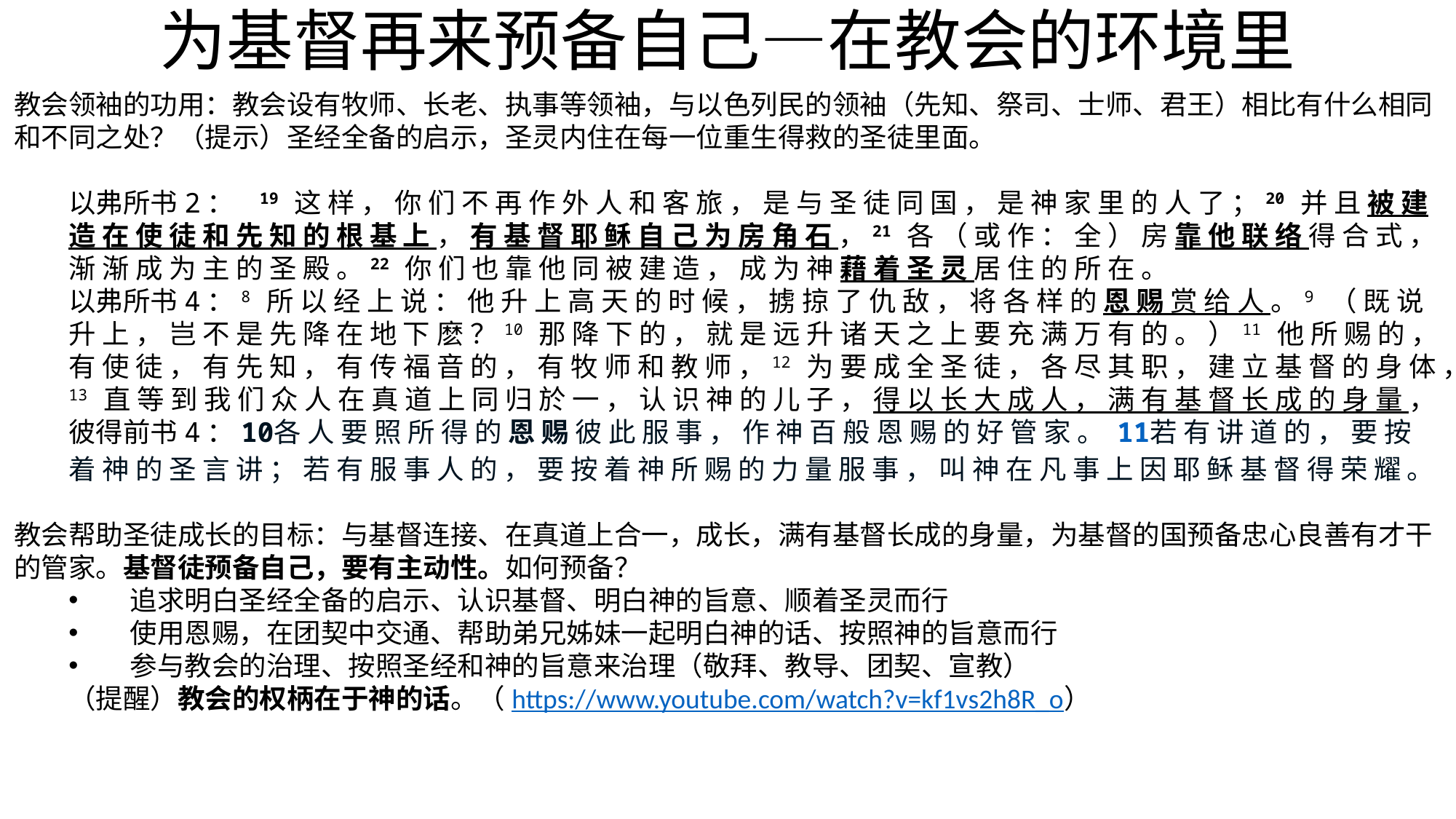

# 为基督再来预备自己—在教会的环境里
教会领袖的功用：教会设有牧师、长老、执事等领袖，与以色列民的领袖（先知、祭司、士师、君王）相比有什么相同和不同之处？（提示）圣经全备的启示，圣灵内住在每一位重生得救的圣徒里面。

以弗所书2：   19 这 样 ， 你 们 不 再 作 外 人 和 客 旅 ， 是 与 圣 徒 同 国 ， 是 神 家 里 的 人 了 ；20 并 且 被 建 造 在 使 徒 和 先 知 的 根 基 上 ， 有 基 督 耶 稣 自 己 为 房 角 石 ，21 各 （ 或 作 ： 全 ） 房 靠 他 联 络 得 合 式 ， 渐 渐 成 为 主 的 圣 殿 。22 你 们 也 靠 他 同 被 建 造 ， 成 为 神 藉 着 圣 灵 居 住 的 所 在 。
以弗所书4：8 所 以 经 上 说 ： 他 升 上 高 天 的 时 候 ， 掳 掠 了 仇 敌 ， 将 各 样 的 恩 赐 赏 给 人 。9 （ 既 说 升 上 ， 岂 不 是 先 降 在 地 下 麽 ？10 那 降 下 的 ， 就 是 远 升 诸 天 之 上 要 充 满 万 有 的 。 ）11 他 所 赐 的 ， 有 使 徒 ， 有 先 知 ， 有 传 福 音 的 ， 有 牧 师 和 教 师 ，12 为 要 成 全 圣 徒 ， 各 尽 其 职 ， 建 立 基 督 的 身 体 ，13 直 等 到 我 们 众 人 在 真 道 上 同 归 於 一 ， 认 识 神 的 儿 子 ， 得 以 长 大 成 人 ， 满 有 基 督 长 成 的 身 量 ，
彼得前书4：10各 人 要 照 所 得 的 恩 赐 彼 此 服 事 ， 作 神 百 般 恩 赐 的 好 管 家 。 11若 有 讲 道 的 ， 要 按 着 神 的 圣 言 讲 ； 若 有 服 事 人 的 ， 要 按 着 神 所 赐 的 力 量 服 事 ， 叫 神 在 凡 事 上 因 耶 稣 基 督 得 荣 耀 。

教会帮助圣徒成长的目标：与基督连接、在真道上合一，成长，满有基督长成的身量，为基督的国预备忠心良善有才干的管家。基督徒预备自己，要有主动性。如何预备？
　追求明白圣经全备的启示、认识基督、明白神的旨意、顺着圣灵而行
　使用恩赐，在团契中交通、帮助弟兄姊妹一起明白神的话、按照神的旨意而行
　参与教会的治理、按照圣经和神的旨意来治理（敬拜、教导、团契、宣教）
（提醒）教会的权柄在于神的话。（https://www.youtube.com/watch?v=kf1vs2h8R_o）